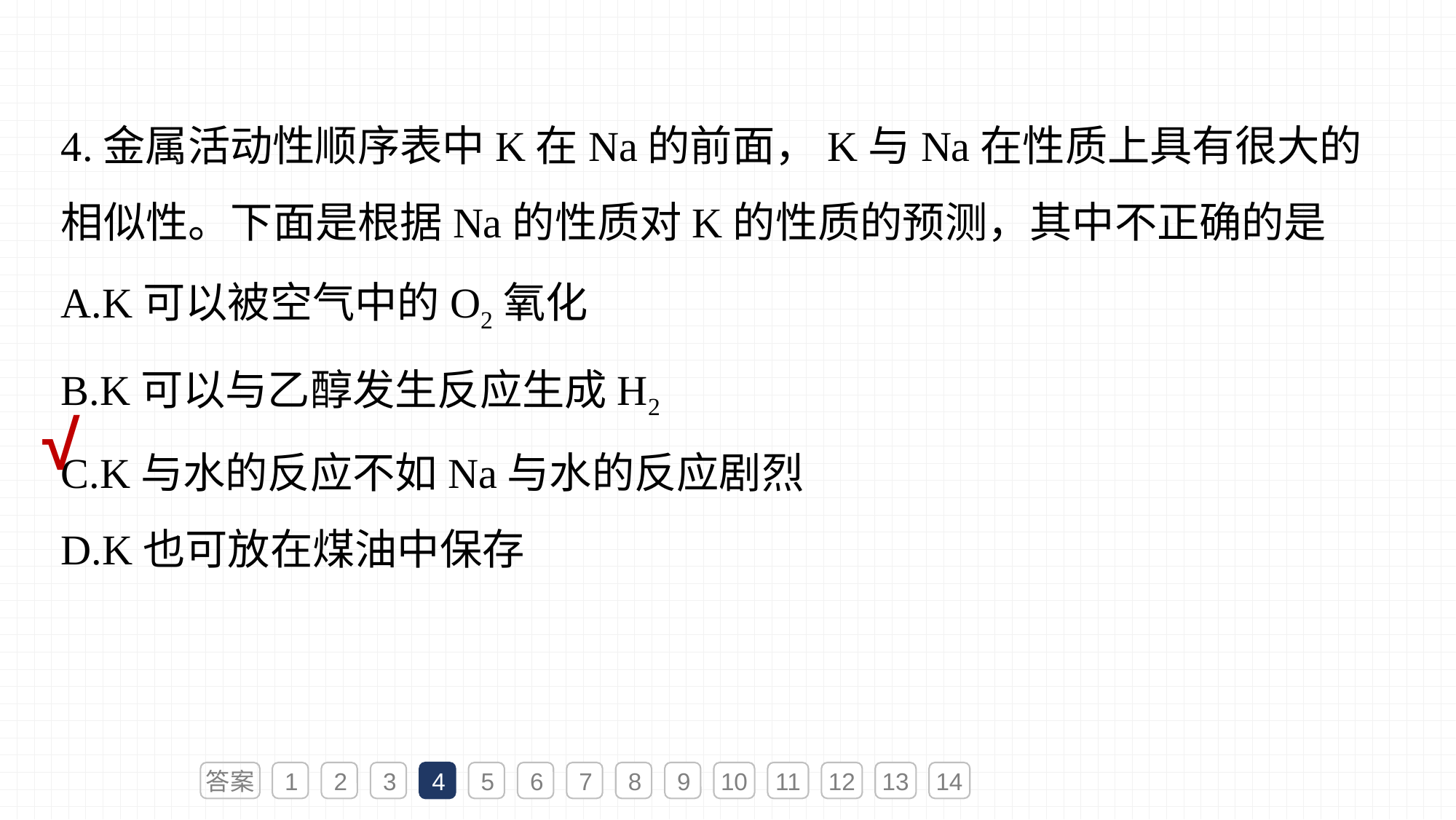

4.金属活动性顺序表中K在Na的前面，K与Na在性质上具有很大的相似性。下面是根据Na的性质对K的性质的预测，其中不正确的是
A.K可以被空气中的O2氧化
B.K可以与乙醇发生反应生成H2
C.K与水的反应不如Na与水的反应剧烈
D.K也可放在煤油中保存
√
答案
1
2
3
4
5
6
7
8
9
10
11
12
13
14